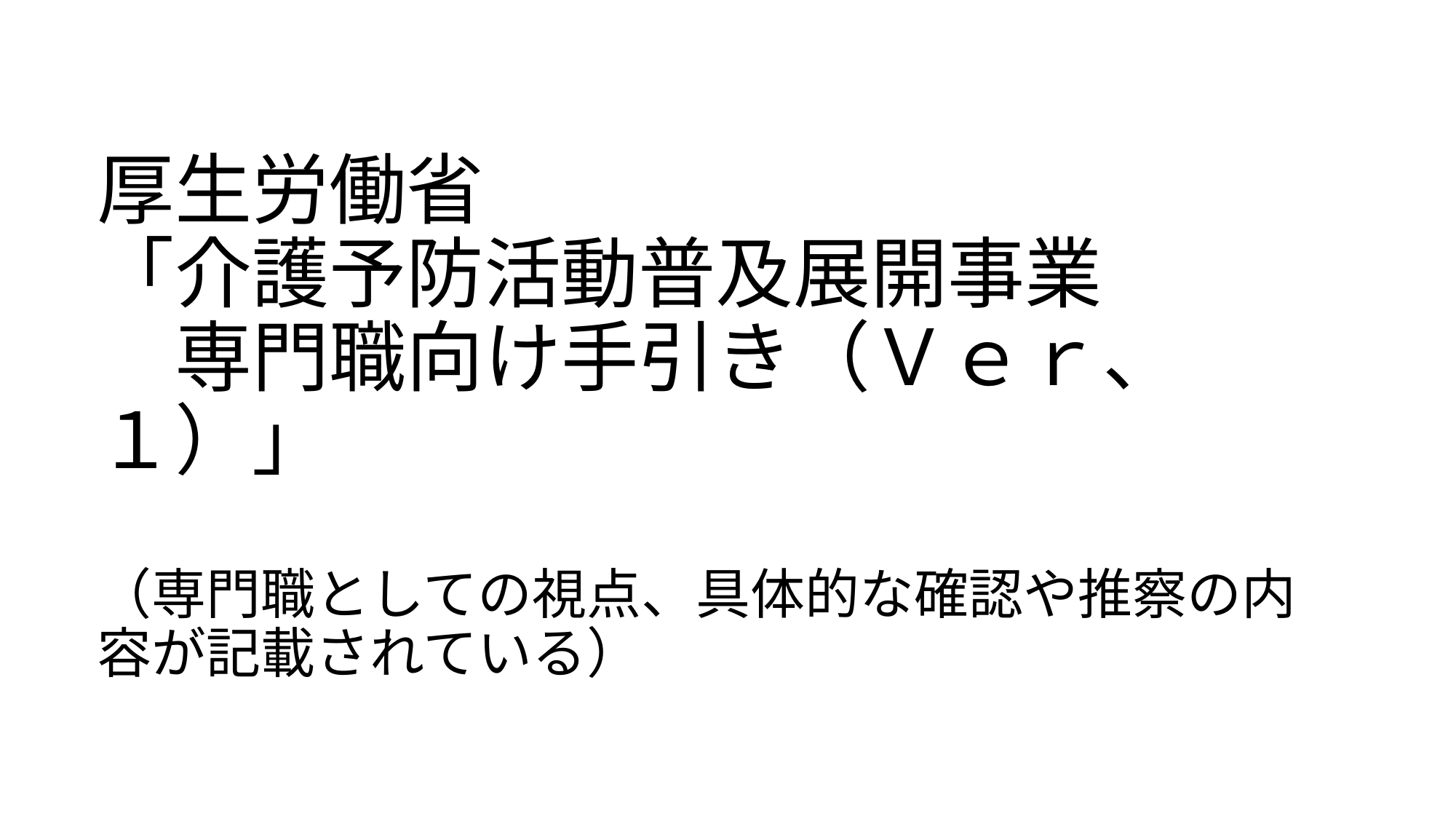

# 厚生労働省 「介護予防活動普及展開事業 　専門職向け手引き（Ｖｅｒ、１）」
（専門職としての視点、具体的な確認や推察の内容が記載されている）